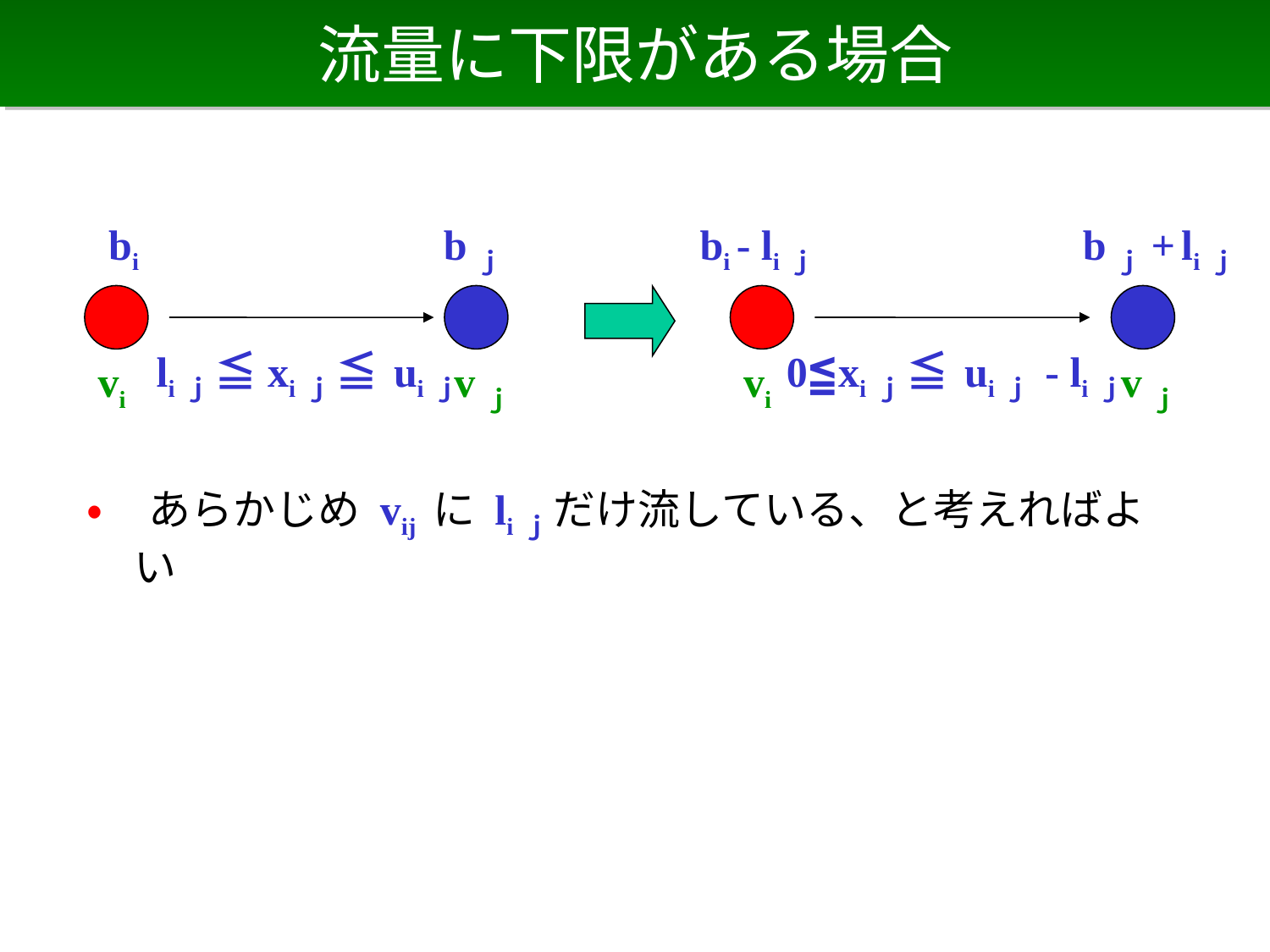

# 流量に下限がある場合
bi
bｊ
bi - liｊ
bｊ+ liｊ

liｊ ≦xiｊ ≦ uiｊ
0≦xiｊ ≦ uiｊ - liｊ
vi
vｊ
vi
vｊ
• あらかじめ vij に liｊ だけ流している、と考えればよい